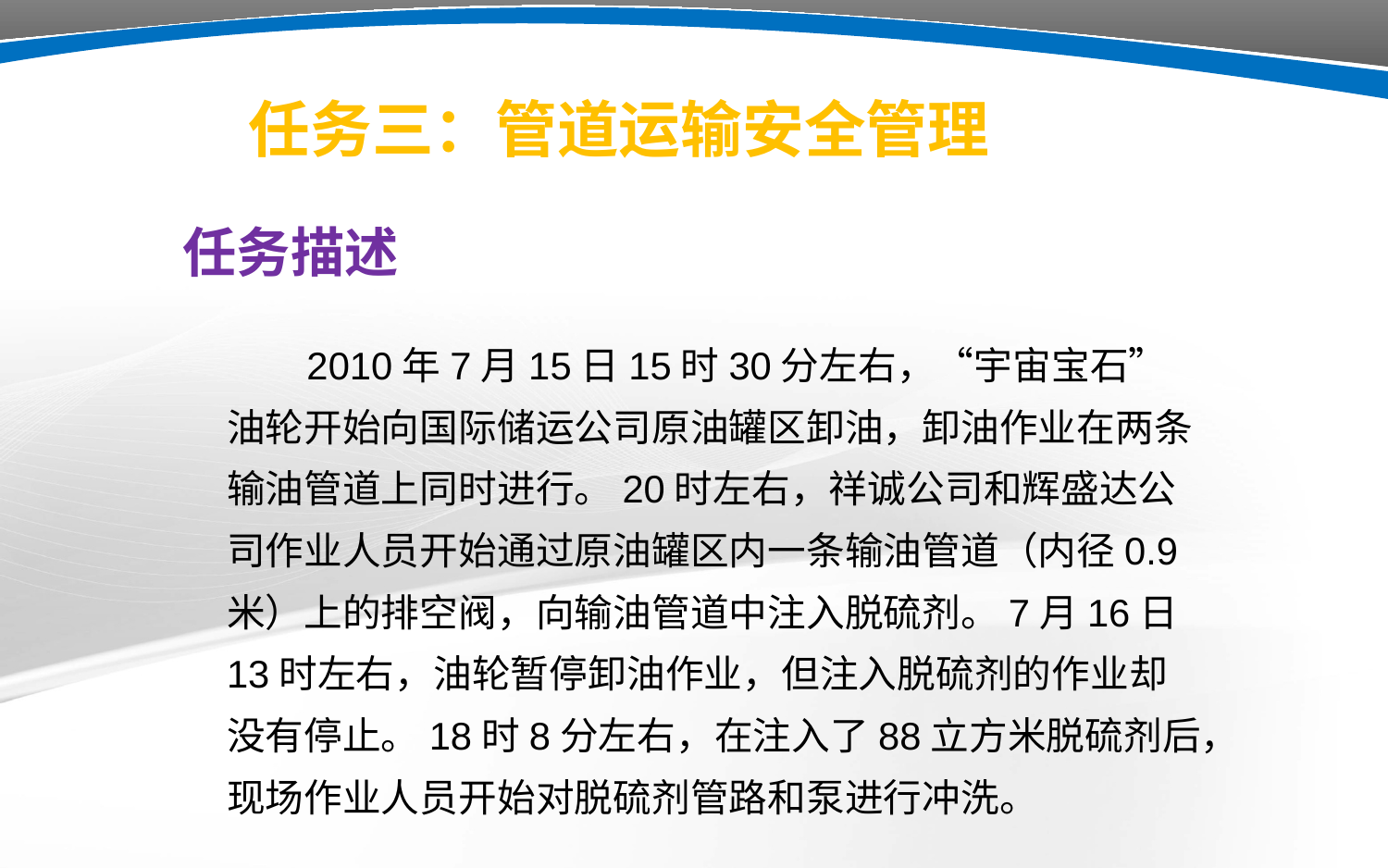

任务三：管道运输安全管理
任务描述
 2010年7月15日15时30分左右，“宇宙宝石”油轮开始向国际储运公司原油罐区卸油，卸油作业在两条输油管道上同时进行。20时左右，祥诚公司和辉盛达公司作业人员开始通过原油罐区内一条输油管道（内径0.9米）上的排空阀，向输油管道中注入脱硫剂。7月16日13时左右，油轮暂停卸油作业，但注入脱硫剂的作业却没有停止。18时8分左右，在注入了88立方米脱硫剂后，现场作业人员开始对脱硫剂管路和泵进行冲洗。